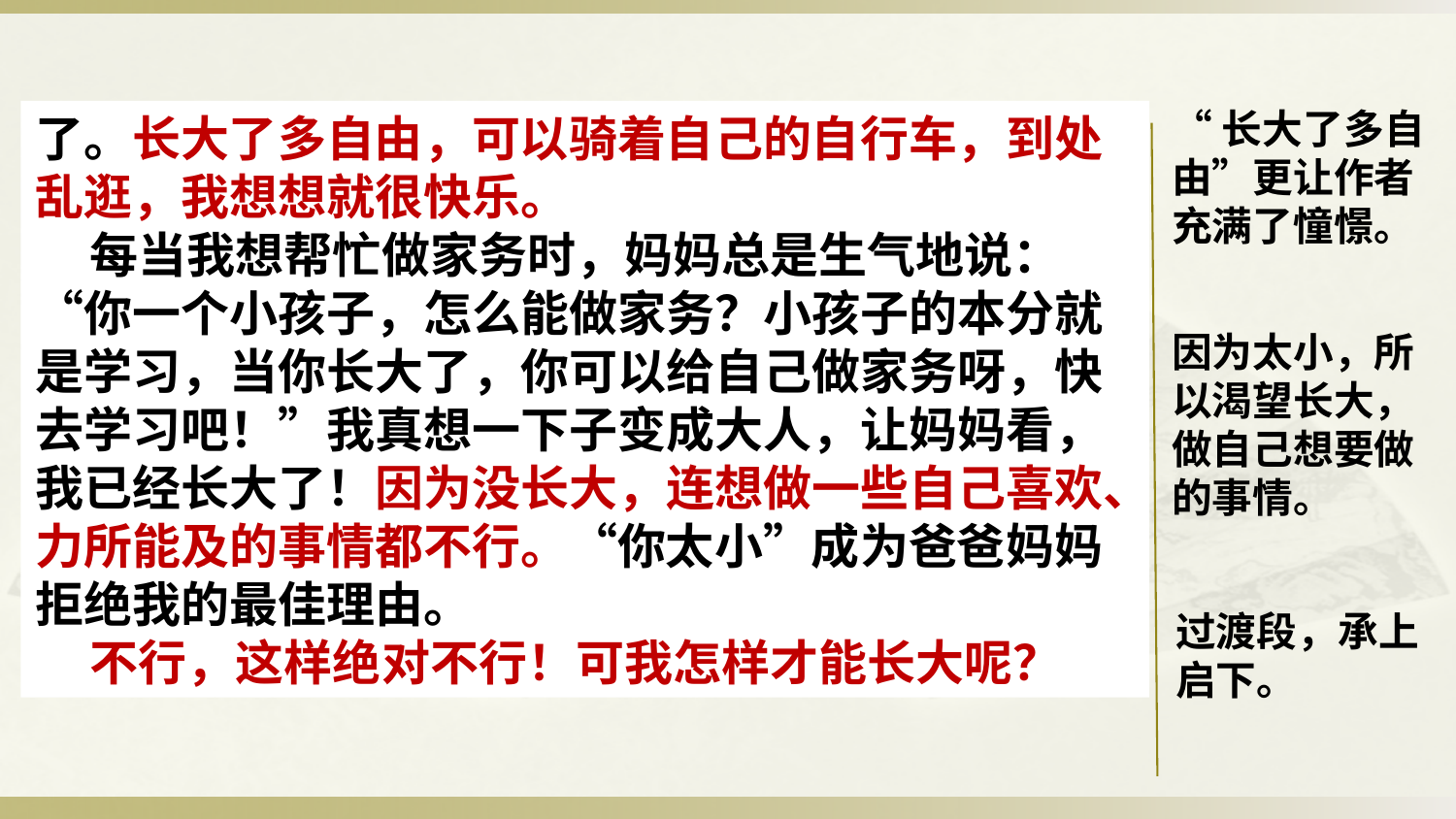

“长大了多自由”更让作者充满了憧憬。
了。长大了多自由，可以骑着自己的自行车，到处乱逛，我想想就很快乐。
    每当我想帮忙做家务时，妈妈总是生气地说：“你一个小孩子，怎么能做家务？小孩子的本分就是学习，当你长大了，你可以给自己做家务呀，快去学习吧！”我真想一下子变成大人，让妈妈看，我已经长大了！因为没长大，连想做一些自己喜欢、力所能及的事情都不行。“你太小”成为爸爸妈妈拒绝我的最佳理由。
    不行，这样绝对不行！可我怎样才能长大呢？
因为太小，所以渴望长大，做自己想要做的事情。
过渡段，承上启下。